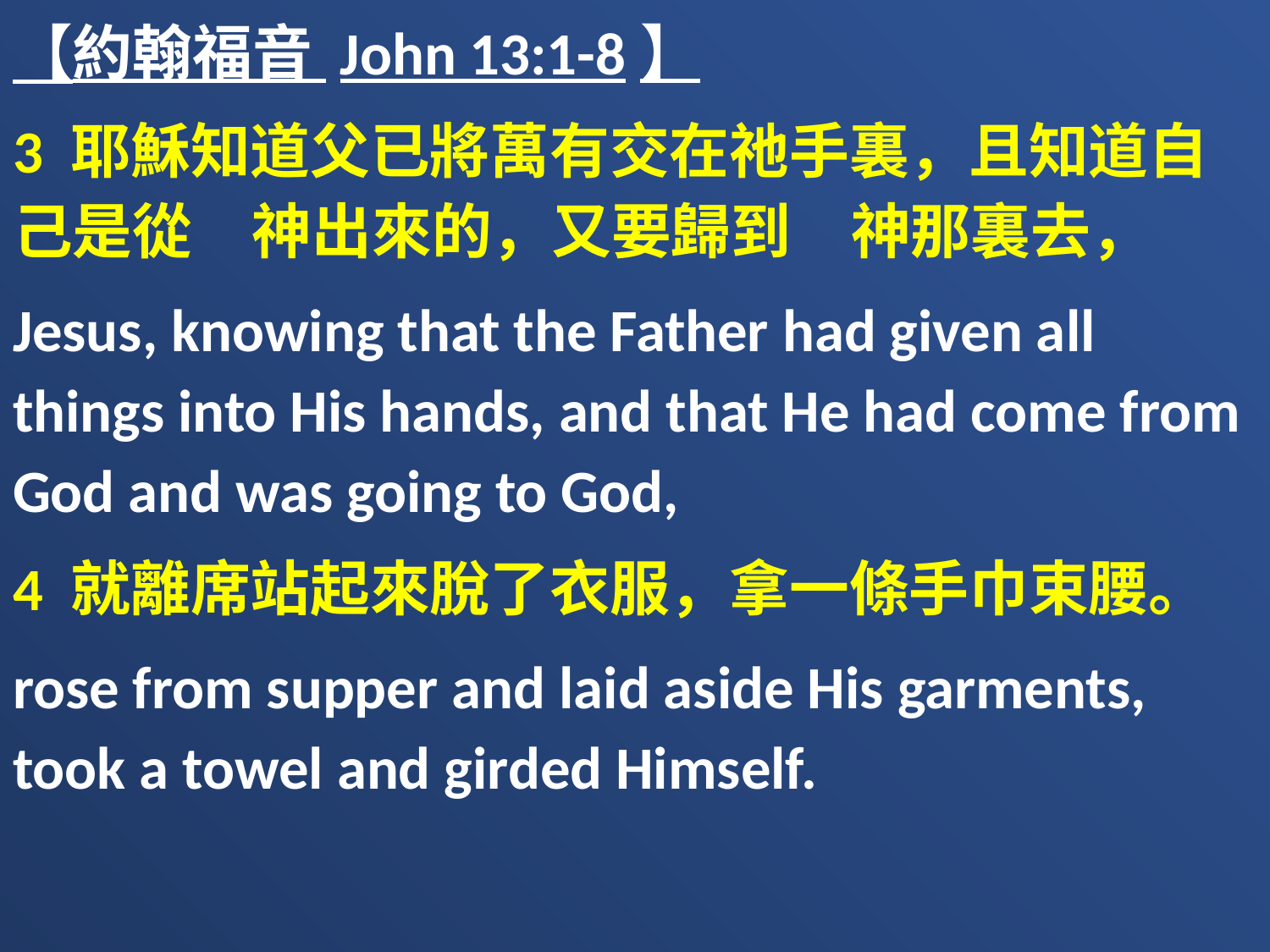

【約翰福音 John 13:1-8】
3 耶穌知道父已將萬有交在祂手裏，且知道自己是從　神出來的，又要歸到　神那裏去，
Jesus, knowing that the Father had given all things into His hands, and that He had come from God and was going to God,
4 就離席站起來脫了衣服，拿一條手巾束腰。
rose from supper and laid aside His garments, took a towel and girded Himself.